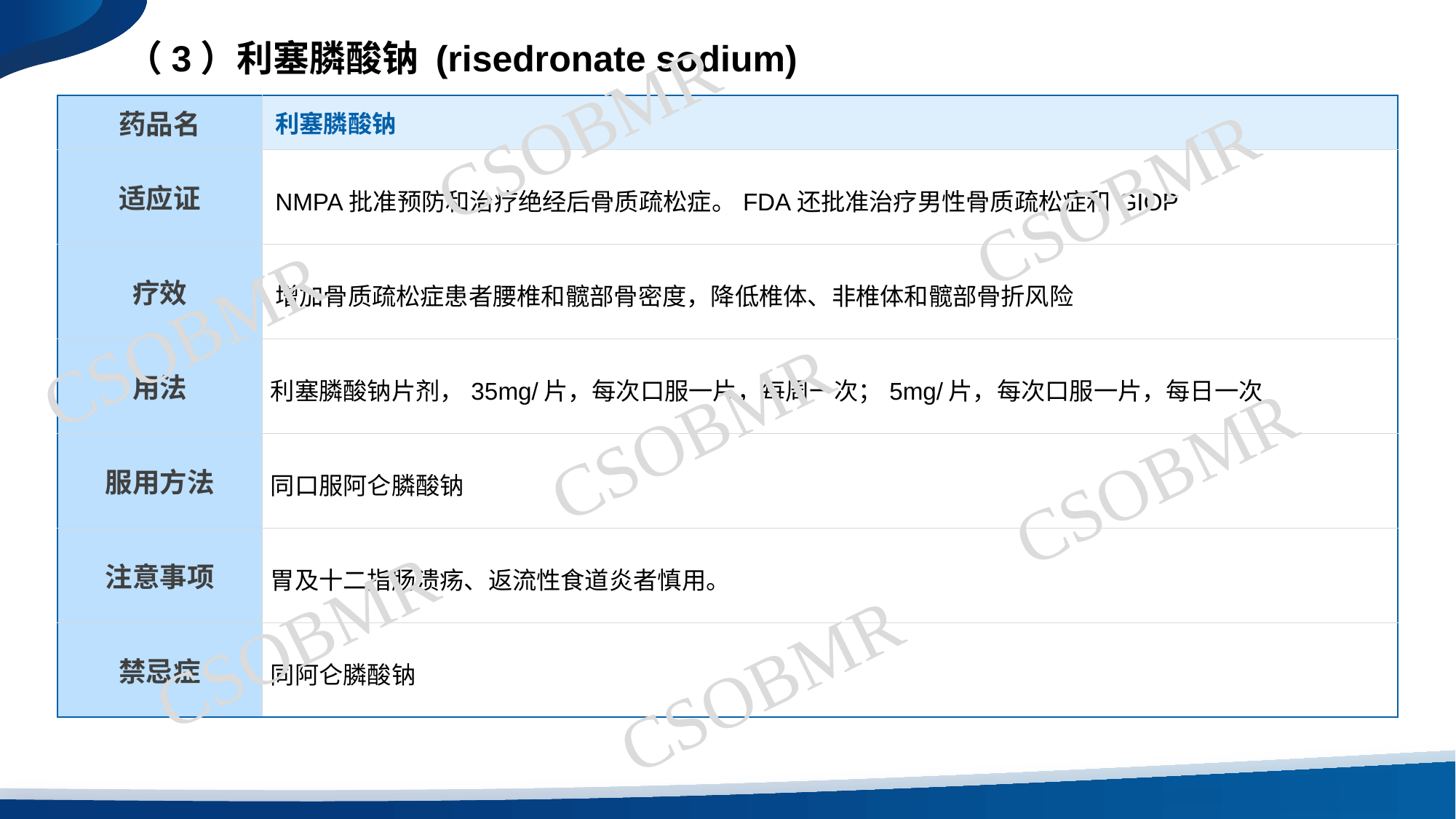

（3）利塞膦酸钠 (risedronate sodium)
CSOBMR
| 药品名 | 利塞膦酸钠 |
| --- | --- |
| 适应证 | NMPA批准预防和治疗绝经后骨质疏松症。FDA还批准治疗男性骨质疏松症和GIOP |
| 疗效 | 增加骨质疏松症患者腰椎和髋部骨密度，降低椎体、非椎体和髋部骨折风险 |
| 用法 | 利塞膦酸钠片剂，35mg/片，每次口服一片，每周一次；5mg/片，每次口服一片，每日一次 |
| 服用方法 | 同口服阿仑膦酸钠 |
| 注意事项 | 胃及十二指肠溃疡、返流性食道炎者慎用。 |
| 禁忌症 | 同阿仑膦酸钠 |
CSOBMR
CSOBMR
CSOBMR
CSOBMR
CSOBMR
CSOBMR